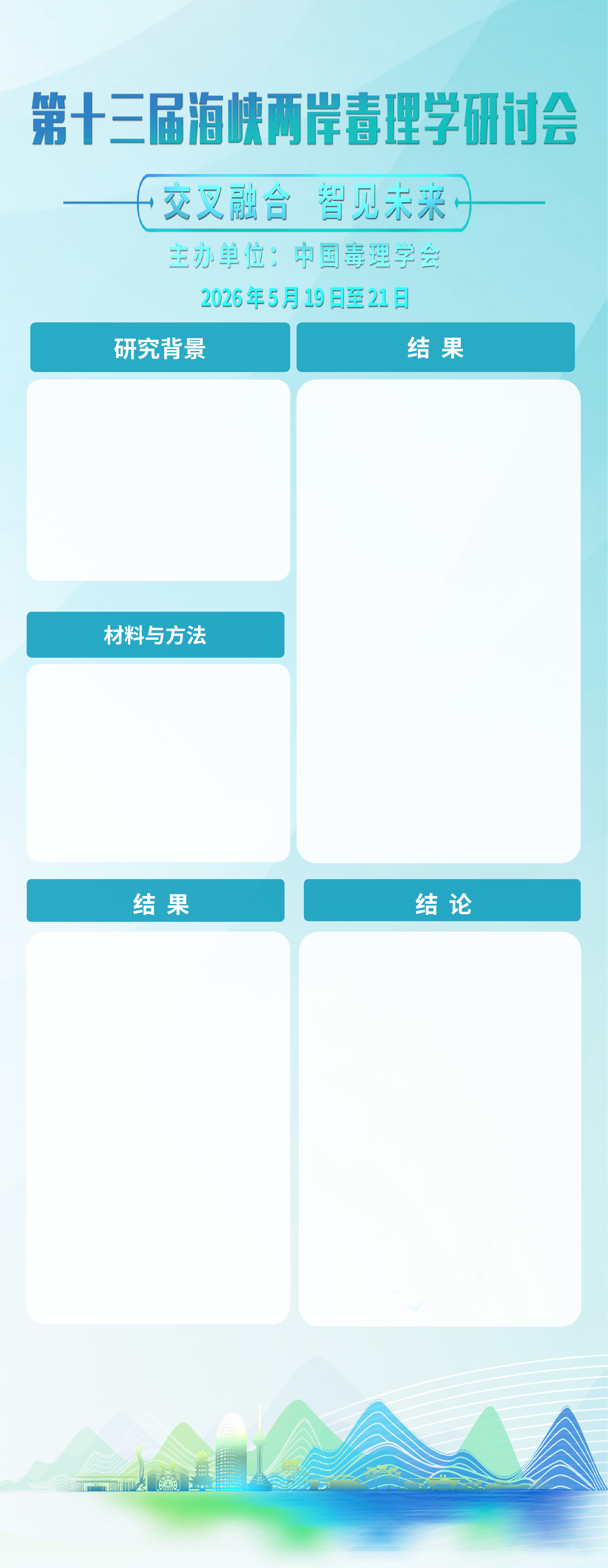

结  果
研究背景

材料与方法

结  论
结  果